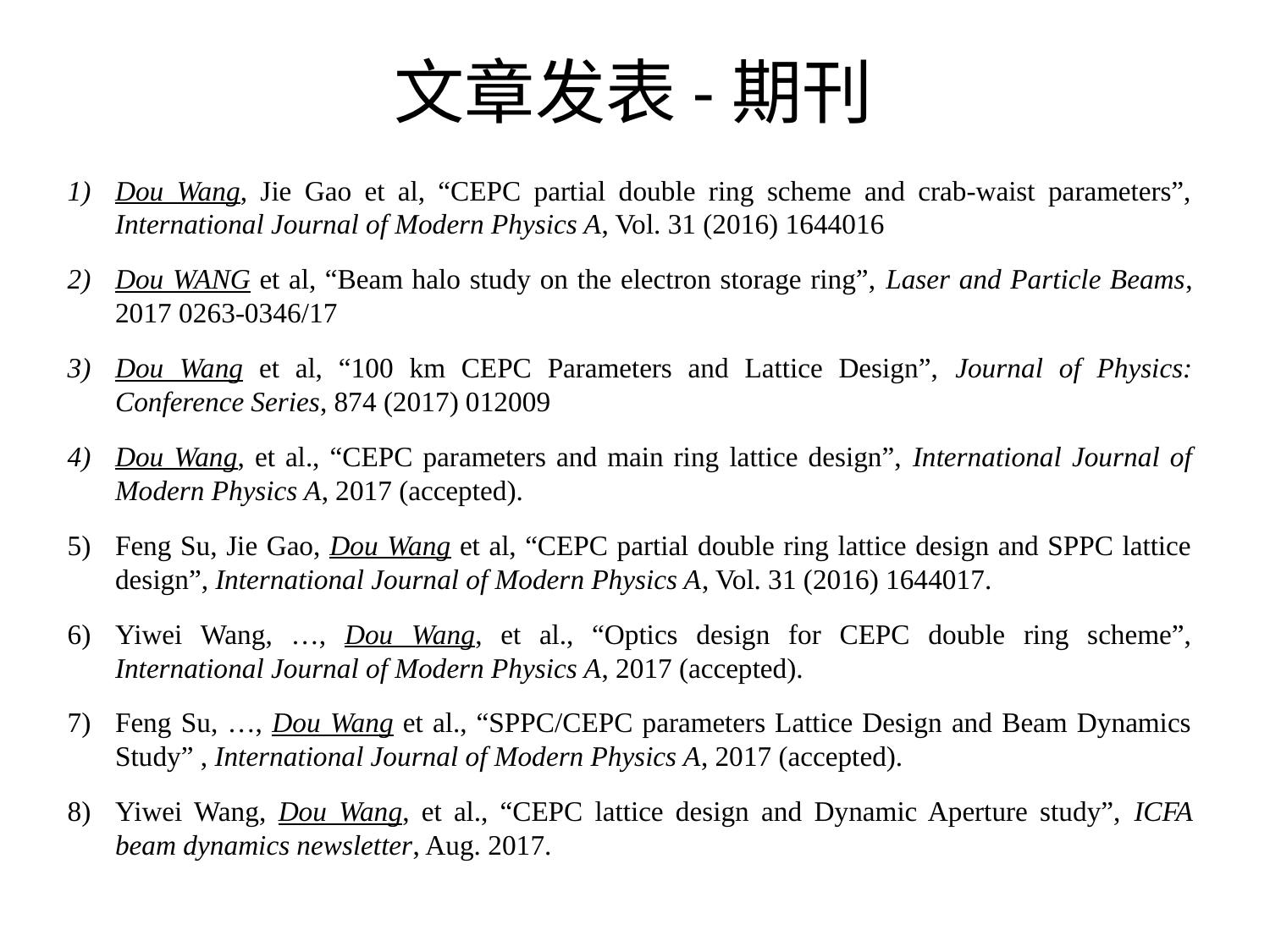

# 文章发表-期刊
Dou Wang, Jie Gao et al, “CEPC partial double ring scheme and crab-waist parameters”, International Journal of Modern Physics A, Vol. 31 (2016) 1644016
Dou WANG et al, “Beam halo study on the electron storage ring”, Laser and Particle Beams, 2017 0263-0346/17
Dou Wang et al, “100 km CEPC Parameters and Lattice Design”, Journal of Physics: Conference Series, 874 (2017) 012009
Dou Wang, et al., “CEPC parameters and main ring lattice design”, International Journal of Modern Physics A, 2017 (accepted).
Feng Su, Jie Gao, Dou Wang et al, “CEPC partial double ring lattice design and SPPC lattice design”, International Journal of Modern Physics A, Vol. 31 (2016) 1644017.
Yiwei Wang, …, Dou Wang, et al., “Optics design for CEPC double ring scheme”, International Journal of Modern Physics A, 2017 (accepted).
Feng Su, …, Dou Wang et al., “SPPC/CEPC parameters Lattice Design and Beam Dynamics Study” , International Journal of Modern Physics A, 2017 (accepted).
Yiwei Wang, Dou Wang, et al., “CEPC lattice design and Dynamic Aperture study”, ICFA beam dynamics newsletter, Aug. 2017.